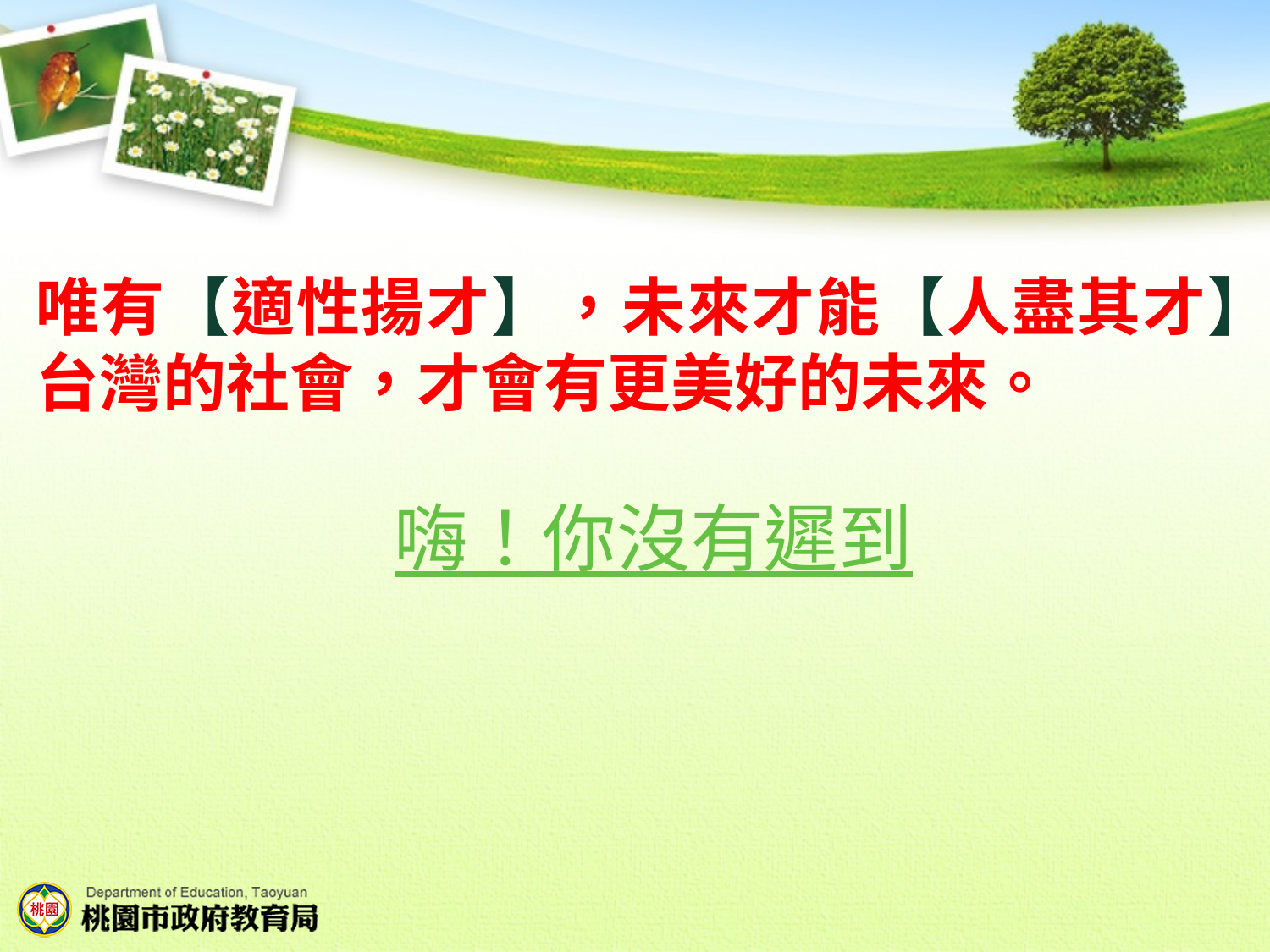

唯有【適性揚才】，未來才能【人盡其才】台灣的社會，才會有更美好的未來。
嗨！你沒有遲到